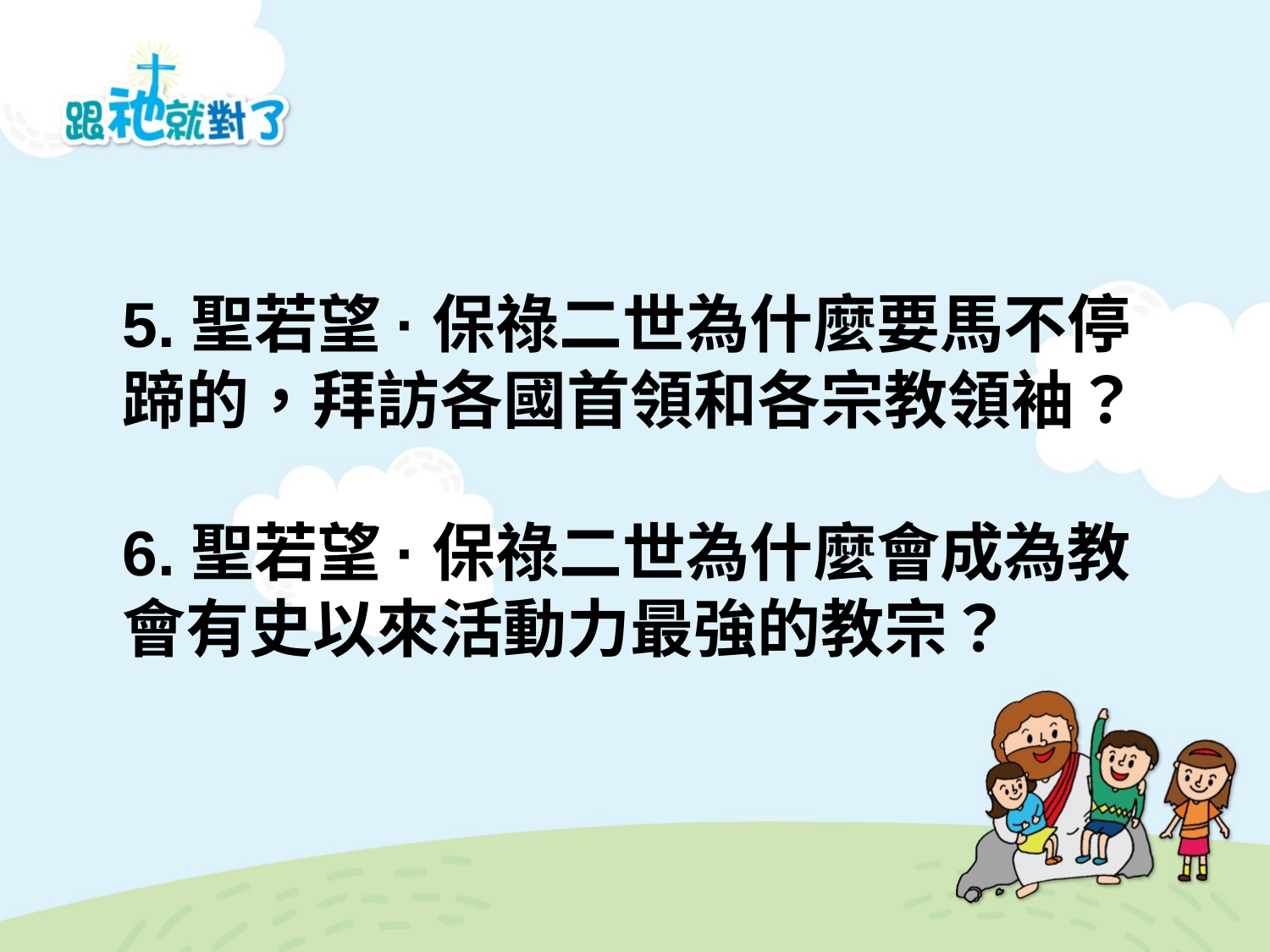

5.聖若望·保祿二世為什麼要馬不停蹄的，拜訪各國首領和各宗教領袖？

6.聖若望·保祿二世為什麼會成為教會有史以來活動力最強的教宗？